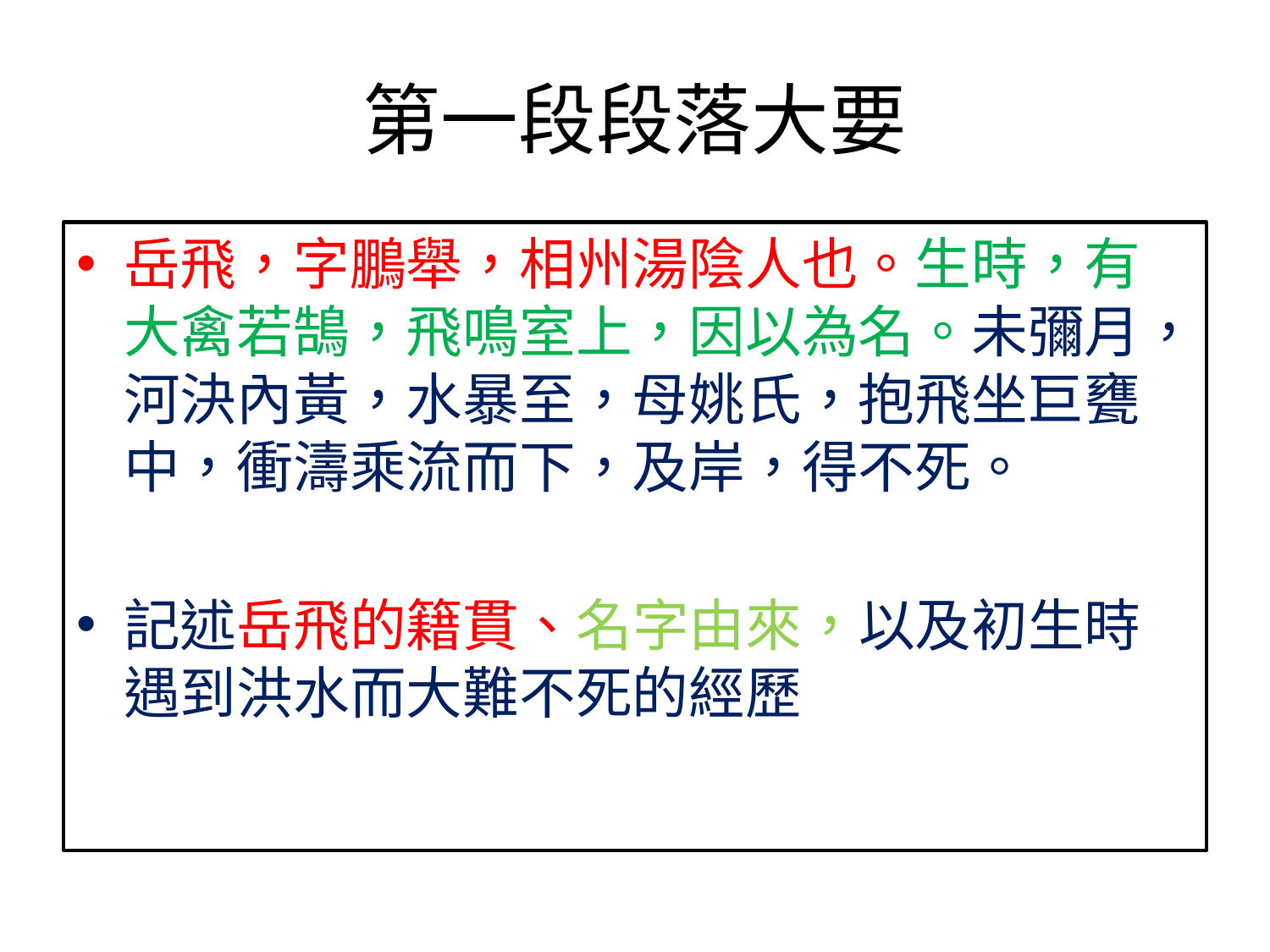

# 第一段段落大要
岳飛，字鵬舉，相州湯陰人也。生時，有大禽若鵠，飛鳴室上，因以為名。未彌月，河決內黃，水暴至，母姚氏，抱飛坐巨甕中，衝濤乘流而下，及岸，得不死。

記述岳飛的籍貫、名字由來，以及初生時遇到洪水而大難不死的經歷